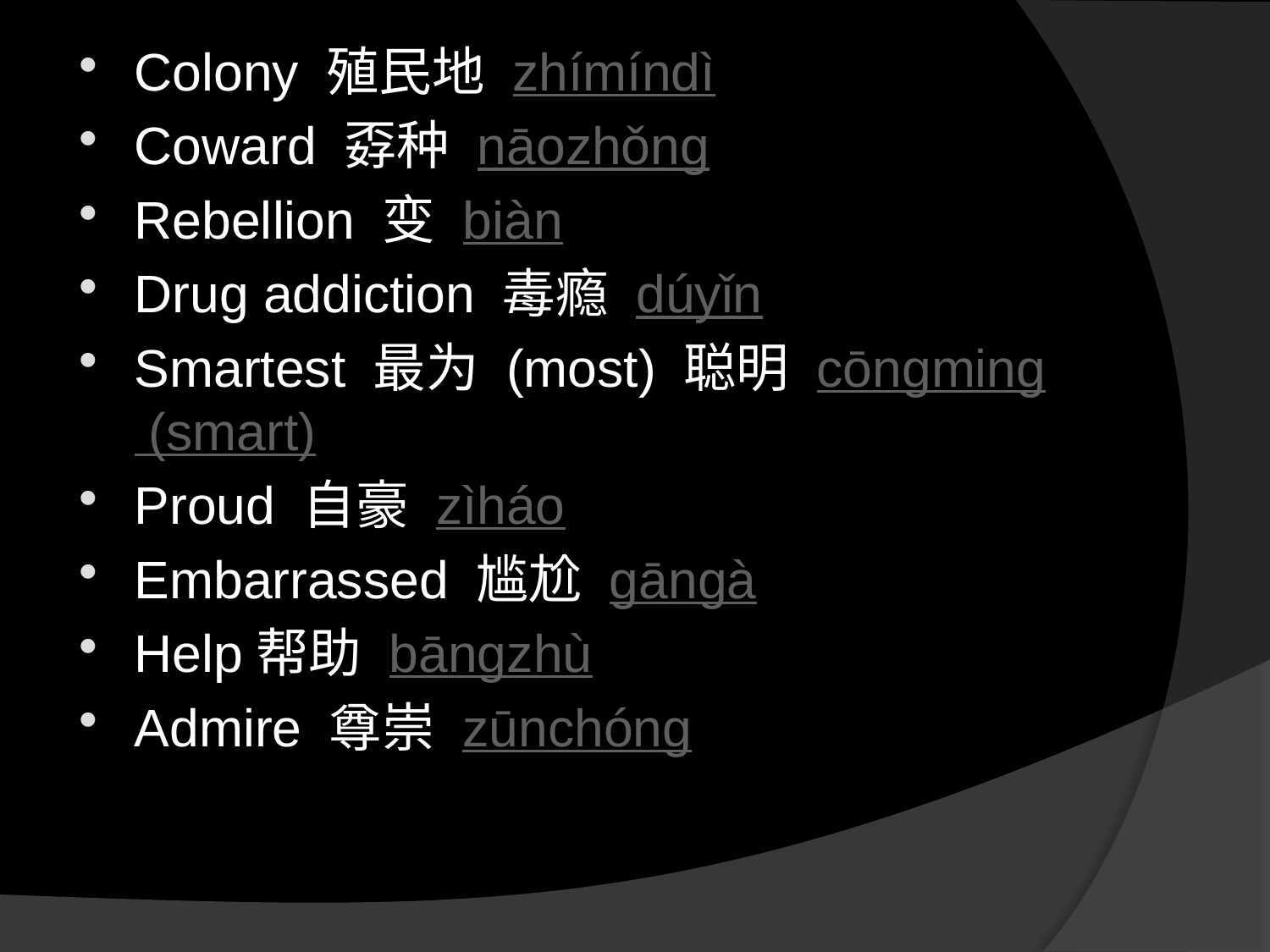

Colony 殖民地 zhí​mín​dì​
Coward 孬种 nāo​zhǒng​
Rebellion 变 biàn
Drug addiction 毒瘾 dú​yǐn​
Smartest 最为 (most) 聪明 cōng​ming (smart)​
Proud 自豪 zì​háo​
Embarrassed 尴尬 gān​gà​
Help帮助 bāng​zhù​
Admire 尊崇 zūn​chóng​